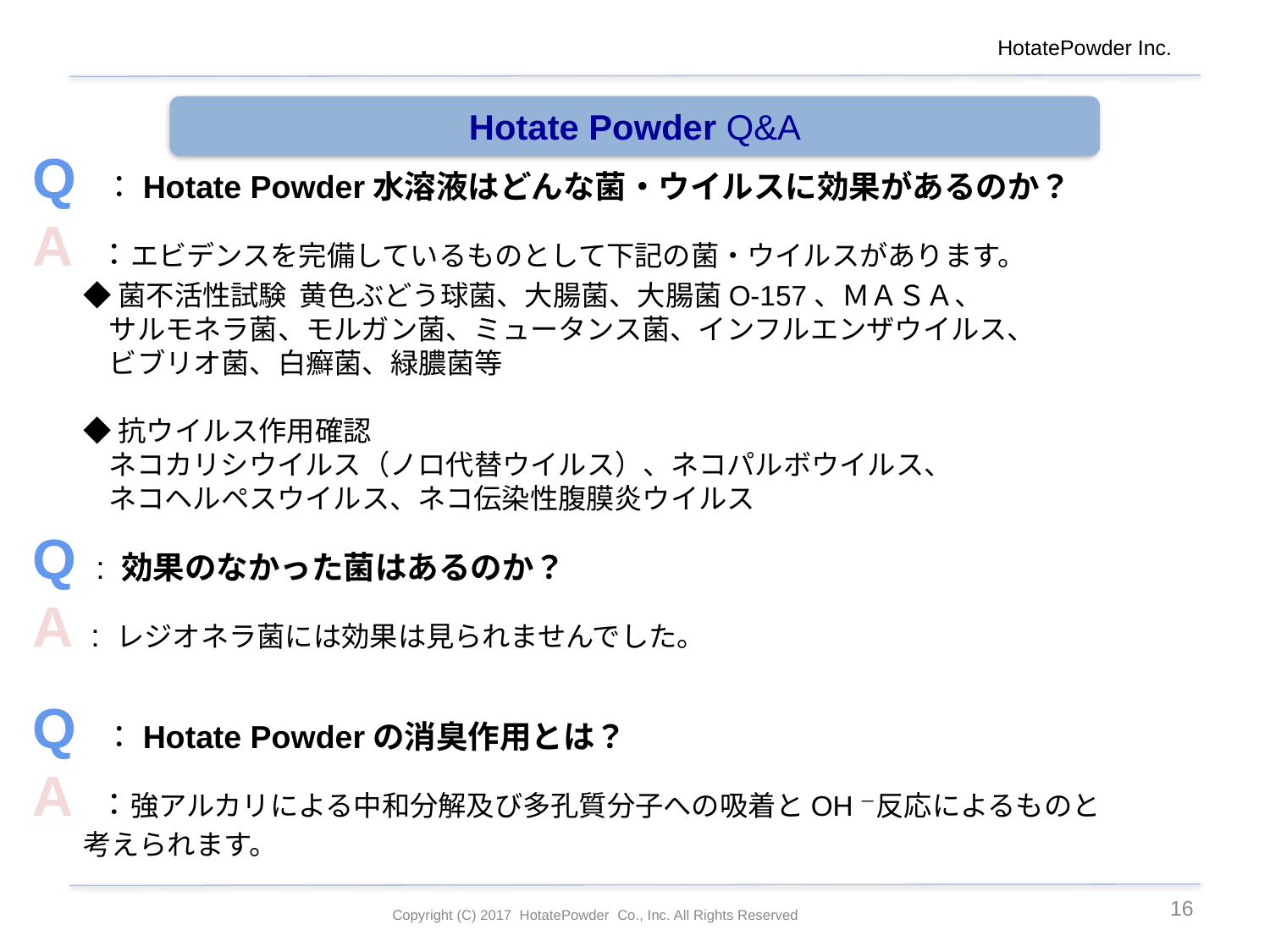

HotatePowder Inc.

Hotate Powder Q&A
Q ：Hotate Powder水溶液はどんな菌・ウイルスに効果があるのか？
A  ：エビデンスを完備しているものとして下記の菌・ウイルスがあります。
        ◆菌不活性試験  黄色ぶどう球菌、大腸菌、大腸菌O-157、ＭＡＳＡ、
           サルモネラ菌、モルガン菌、ミュータンス菌、インフルエンザウイルス、
           ビブリオ菌、白癬菌、緑膿菌等

        ◆抗ウイルス作用確認
           ネコカリシウイルス（ノロ代替ウイルス）、ネコパルボウイルス、
           ネコヘルペスウイルス、ネコ伝染性腹膜炎ウイルス

Q : 効果のなかった菌はあるのか？
A  : レジオネラ菌には効果は見られませんでした。

Q ：Hotate Powderの消臭作用とは？
A  ：強アルカリによる中和分解及び多孔質分子への吸着とOH－反応によるものと
        考えられます。
16
Copyright (C) 2017  HotatePowder  Co., Inc. All Rights Reserved